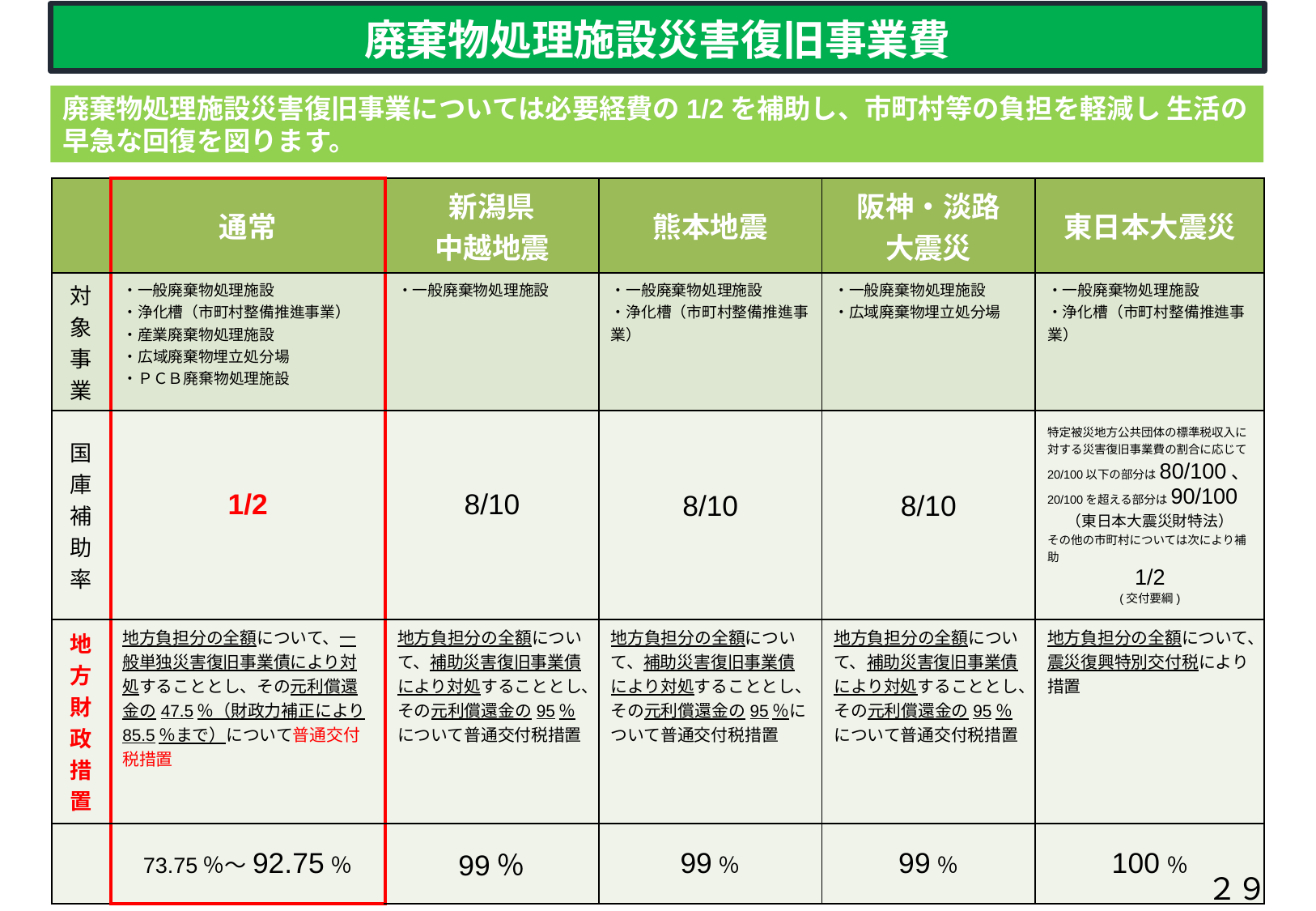

# 廃棄物処理施設災害復旧事業費
廃棄物処理施設災害復旧事業については必要経費の1/2を補助し、市町村等の負担を軽減し 生活の早急な回復を図ります。
|  | 通常 | 新潟県 中越地震 | 熊本地震 | 阪神・淡路 大震災 | 東日本大震災 |
| --- | --- | --- | --- | --- | --- |
| 対象事業 | ・一般廃棄物処理施設 ・浄化槽（市町村整備推進事業） ・産業廃棄物処理施設 ・広域廃棄物埋立処分場 ・ＰＣＢ廃棄物処理施設 | ・一般廃棄物処理施設 | ・一般廃棄物処理施設 ・浄化槽（市町村整備推進事業） | ・一般廃棄物処理施設 ・広域廃棄物埋立処分場 | ・一般廃棄物処理施設 ・浄化槽（市町村整備推進事業） |
| 国庫補助率 | 1/2 | 8/10 | 8/10 | 8/10 | 特定被災地方公共団体の標準税収入に対する災害復旧事業費の割合に応じて 20/100以下の部分は80/100、 20/100を超える部分は90/100 （東日本大震災財特法） その他の市町村については次により補助 1/2 (交付要綱) |
| 地方財政措置 | 地方負担分の全額について、一般単独災害復旧事業債により対処することとし、その元利償還金の47.5％（財政力補正により85.5％まで）について普通交付税措置 | 地方負担分の全額について、補助災害復旧事業債により対処することとし、その元利償還金の95％について普通交付税措置 | 地方負担分の全額について、補助災害復旧事業債により対処することとし、その元利償還金の95％について普通交付税措置 | 地方負担分の全額について、補助災害復旧事業債により対処することとし、その元利償還金の95％について普通交付税措置 | 地方負担分の全額について、震災復興特別交付税により措置 |
|  | 73.75％～92.75％ | 99％ | 99％ | 99％ | 100％ |
２９